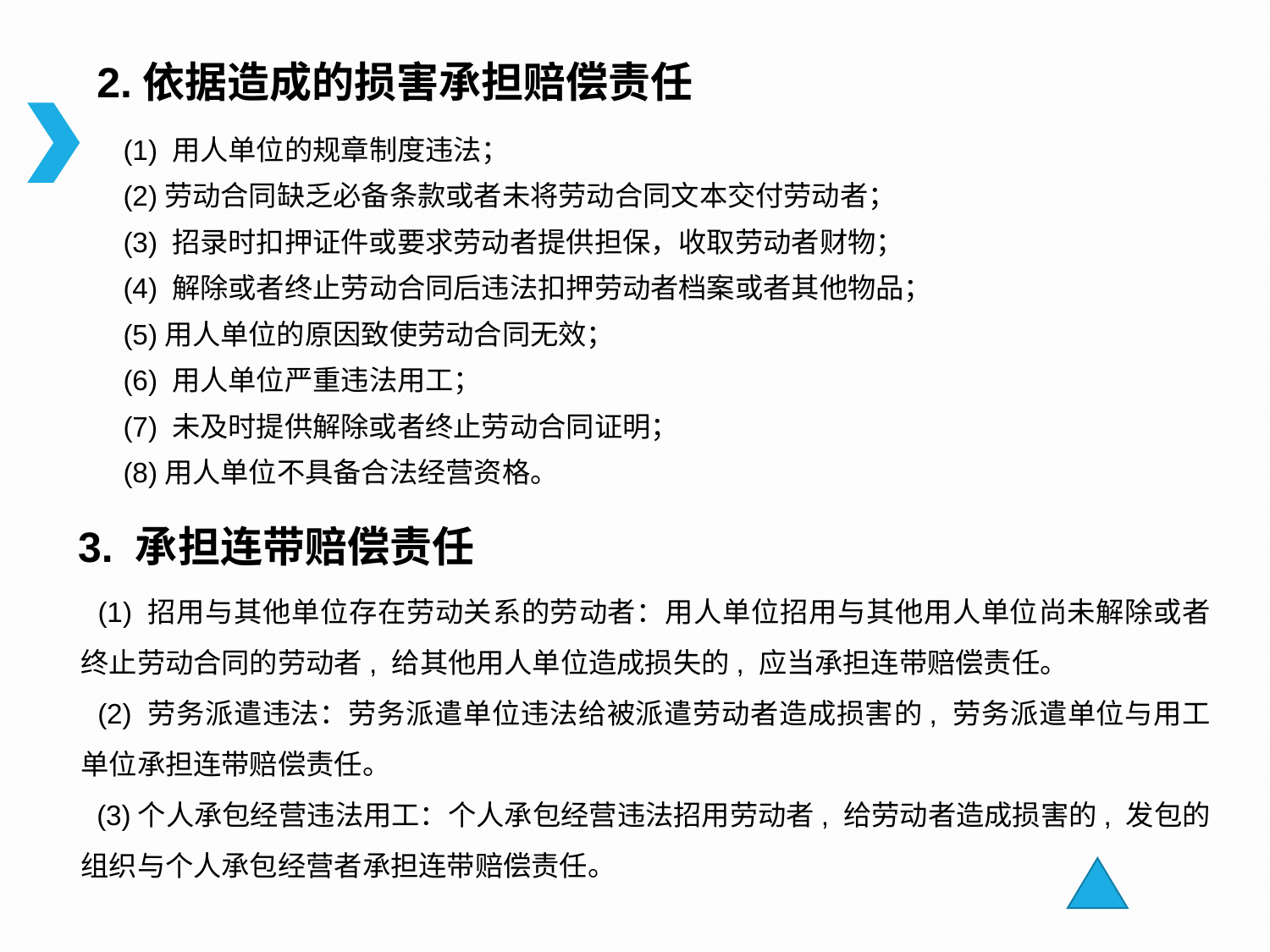

# 2.依据造成的损害承担赔偿责任
   (1) 用人单位的规章制度违法；
   (2)劳动合同缺乏必备条款或者未将劳动合同文本交付劳动者；
   (3) 招录时扣押证件或要求劳动者提供担保，收取劳动者财物；
   (4) 解除或者终止劳动合同后违法扣押劳动者档案或者其他物品；
   (5)用人单位的原因致使劳动合同无效；
   (6) 用人单位严重违法用工；
   (7) 未及时提供解除或者终止劳动合同证明；
   (8)用人单位不具备合法经营资格。

3. 承担连带赔偿责任
  (1) 招用与其他单位存在劳动关系的劳动者：用人单位招用与其他用人单位尚未解除或者终止劳动合同的劳动者, 给其他用人单位造成损失的, 应当承担连带赔偿责任。
  (2) 劳务派遣违法：劳务派遣单位违法给被派遣劳动者造成损害的, 劳务派遣单位与用工单位承担连带赔偿责任。
  (3)个人承包经营违法用工：个人承包经营违法招用劳动者, 给劳动者造成损害的, 发包的组织与个人承包经营者承担连带赔偿责任。

46